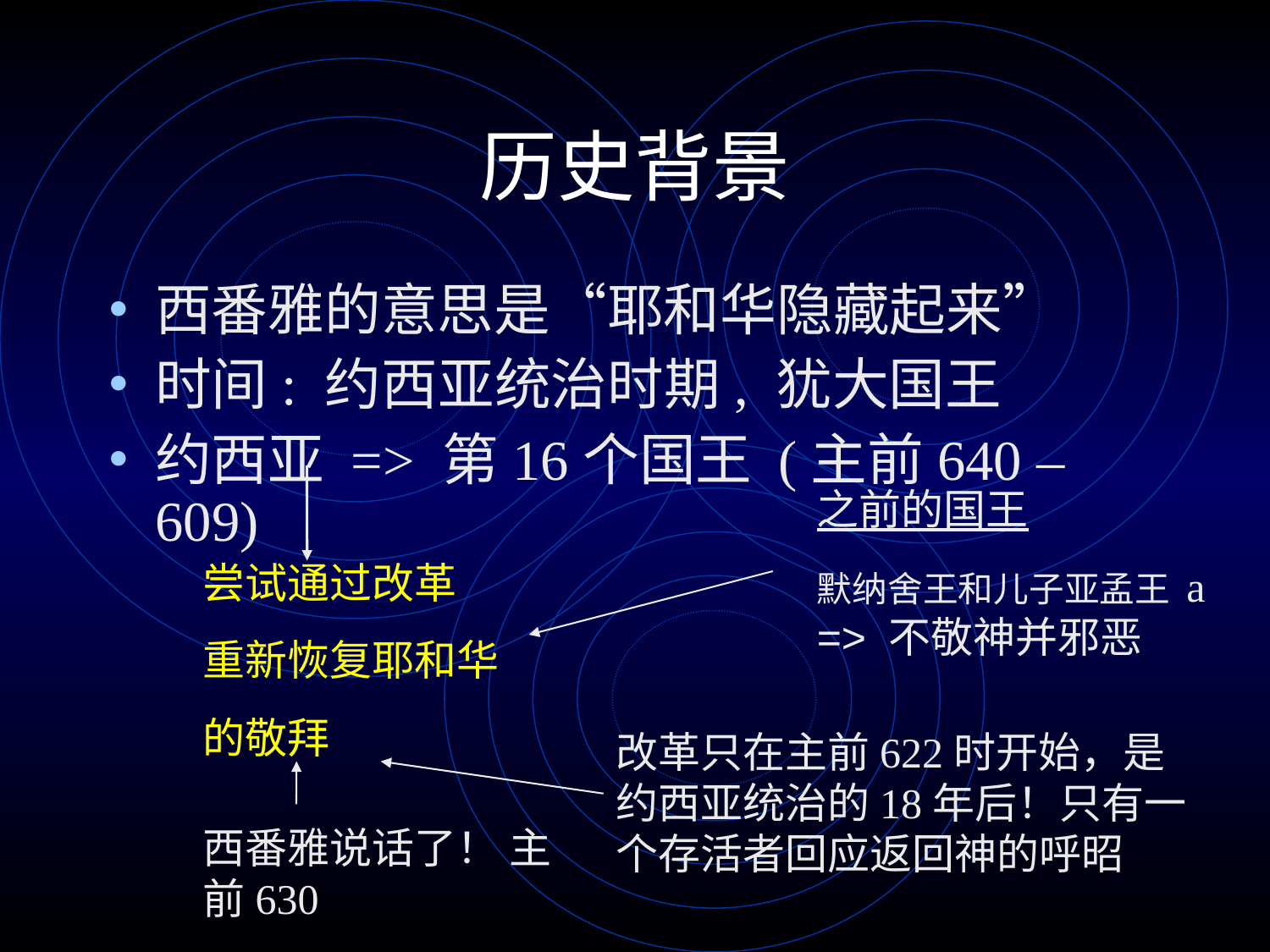

历史背景
西番雅的意思是“耶和华隐藏起来”
时间: 约西亚统治时期, 犹大国王
约西亚 => 第16个国王 (主前640 – 609)

之前的国王
默纳舍王和儿子亚孟王 a => 不敬神并邪恶
尝试通过改革
重新恢复耶和华
的敬拜

改革只在主前622时开始，是约西亚统治的18年后！只有一个存活者回应返回神的呼昭

西番雅说话了！ 主前630